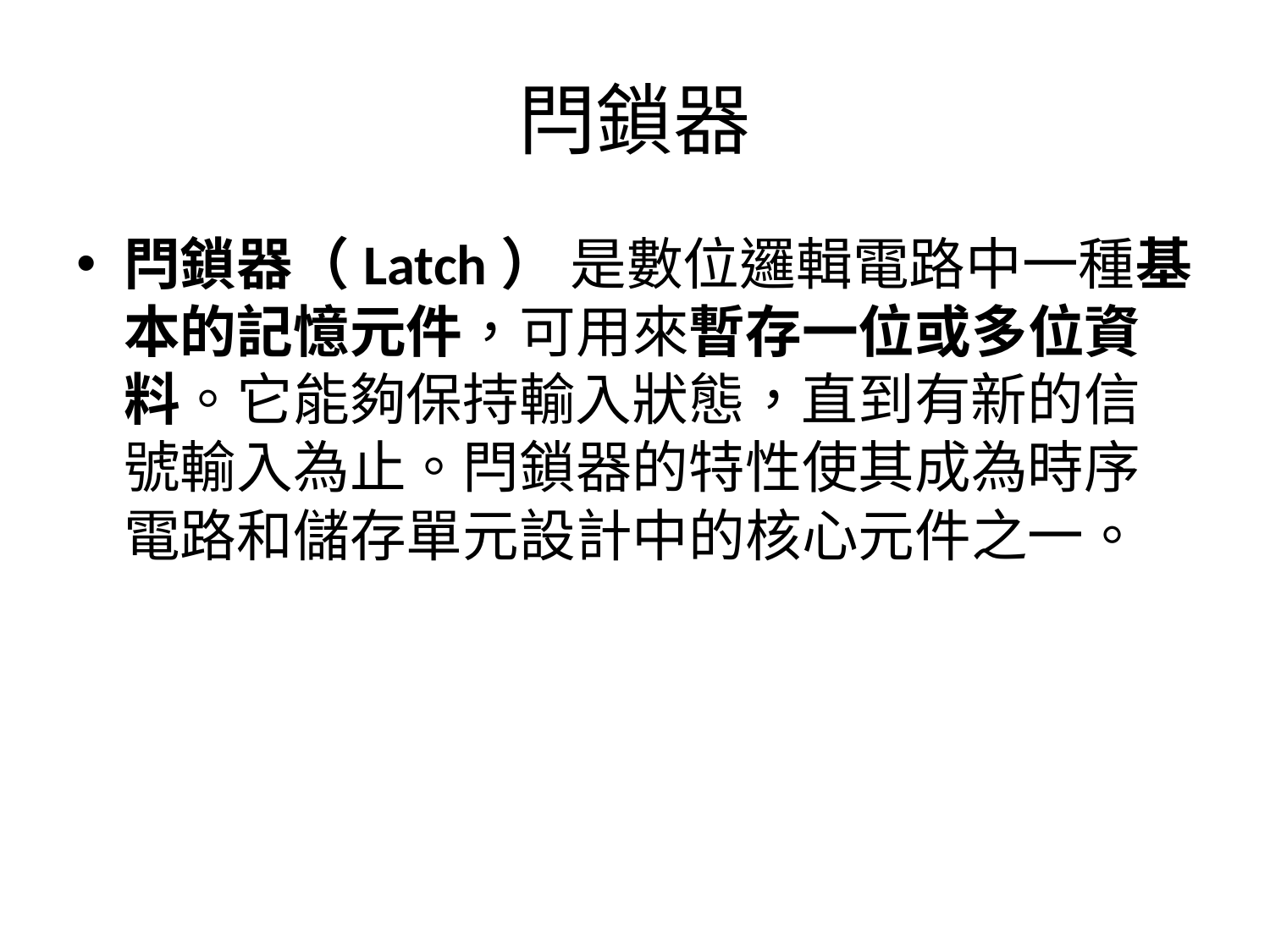

# 閂鎖器
閂鎖器（Latch） 是數位邏輯電路中一種基本的記憶元件，可用來暫存一位或多位資料。它能夠保持輸入狀態，直到有新的信號輸入為止。閂鎖器的特性使其成為時序電路和儲存單元設計中的核心元件之一。